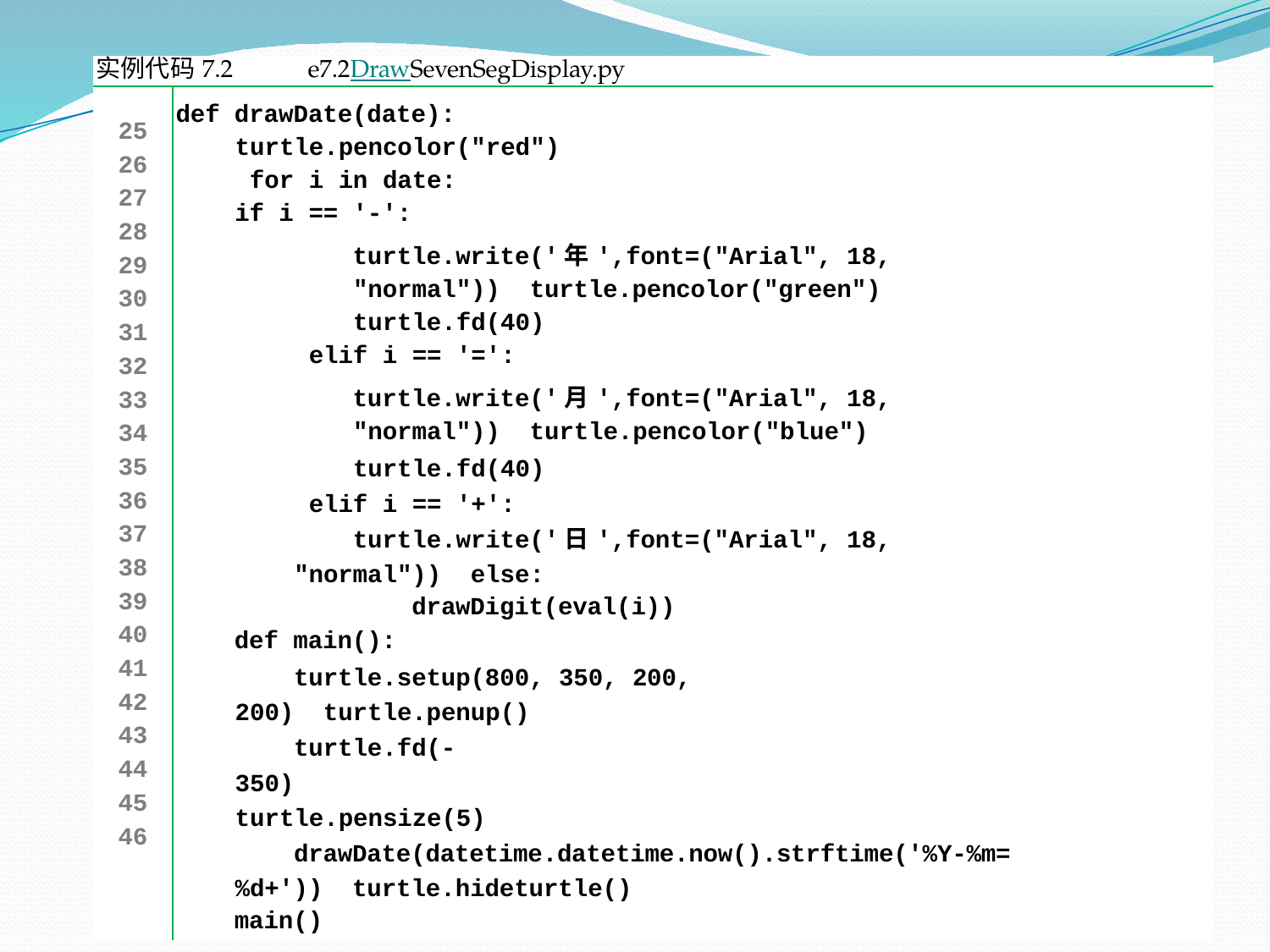

| 实例代码7.2 |  | e7.2DrawSevenSegDisplay.py |  |
| --- | --- | --- | --- |
| 25 26 27 28 29 30 31 32 33 34 35 36 37 38 39 40 41 42 43 44 45 46 | def drawDate(date): turtle.pencolor("red") for i in date: if i == '-': turtle.write('年',font=("Arial", 18, "normal")) turtle.pencolor("green") turtle.fd(40) elif i == '=': turtle.write('月',font=("Arial", 18, "normal")) turtle.pencolor("blue") turtle.fd(40) elif i == '+': turtle.write('日',font=("Arial", 18, "normal")) else: drawDigit(eval(i)) def main(): turtle.setup(800, 350, 200, 200) turtle.penup() turtle.fd(-350) turtle.pensize(5) drawDate(datetime.datetime.now().strftime('%Y-%m=%d+')) turtle.hideturtle() main() |  |  |
七
段数码管绘制